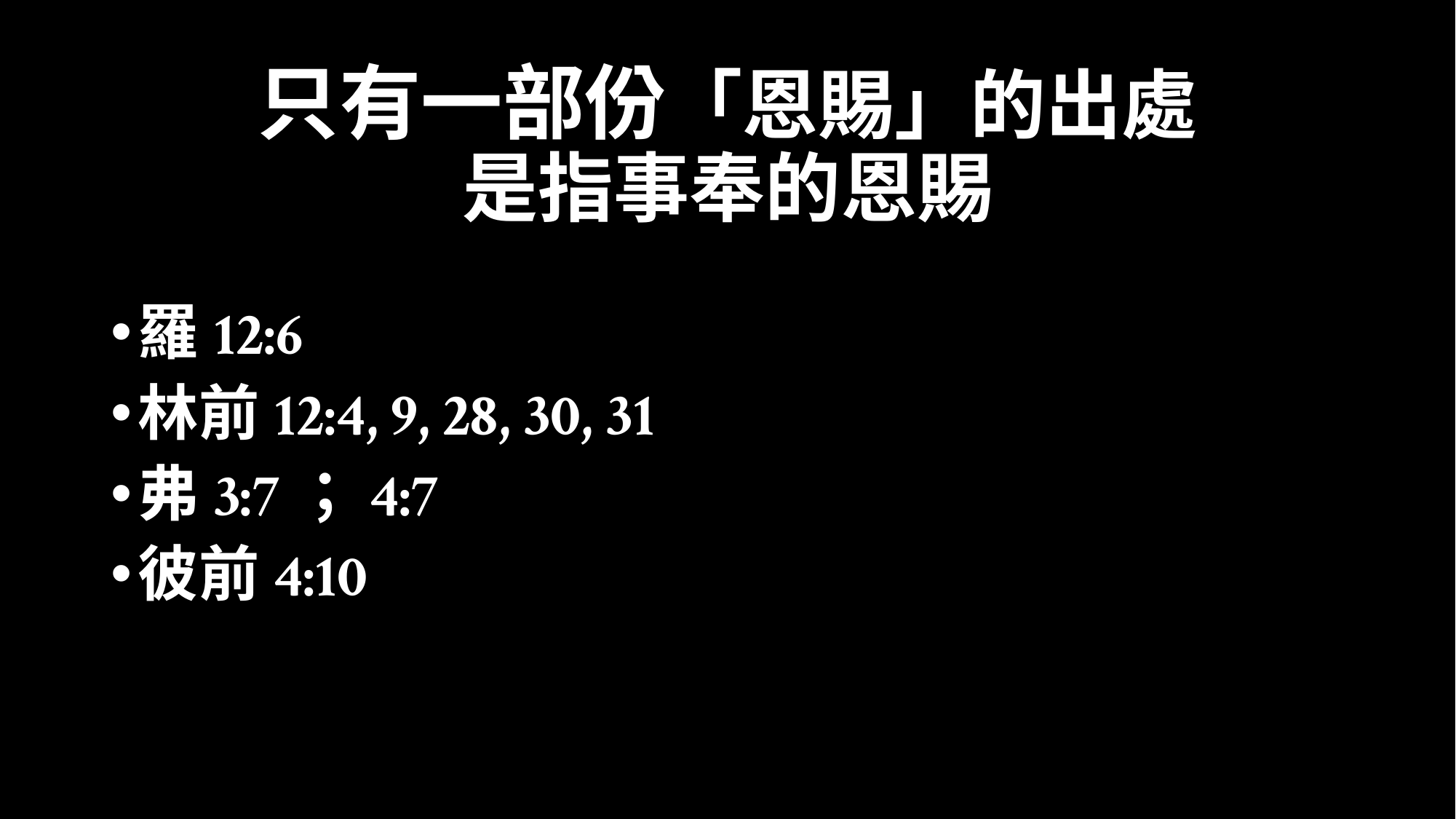

只有一部份「恩賜」的出處
是指事奉的恩賜

羅12:6
林前12:4, 9, 28, 30, 31
弗3:7；4:7
彼前4:10